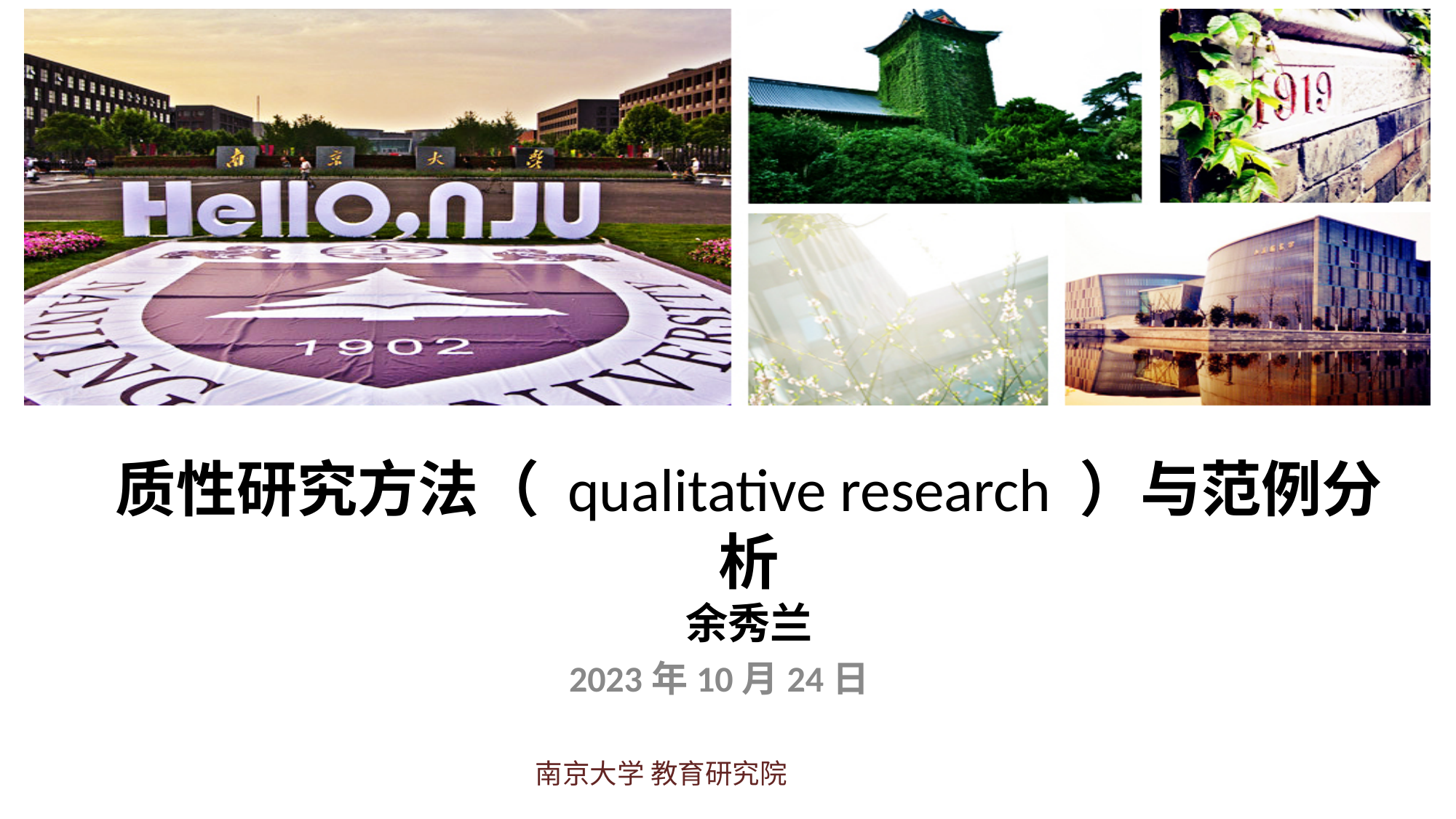

# 质性研究方法（ qualitative research ）与范例分析 余秀兰
2023年10月24日